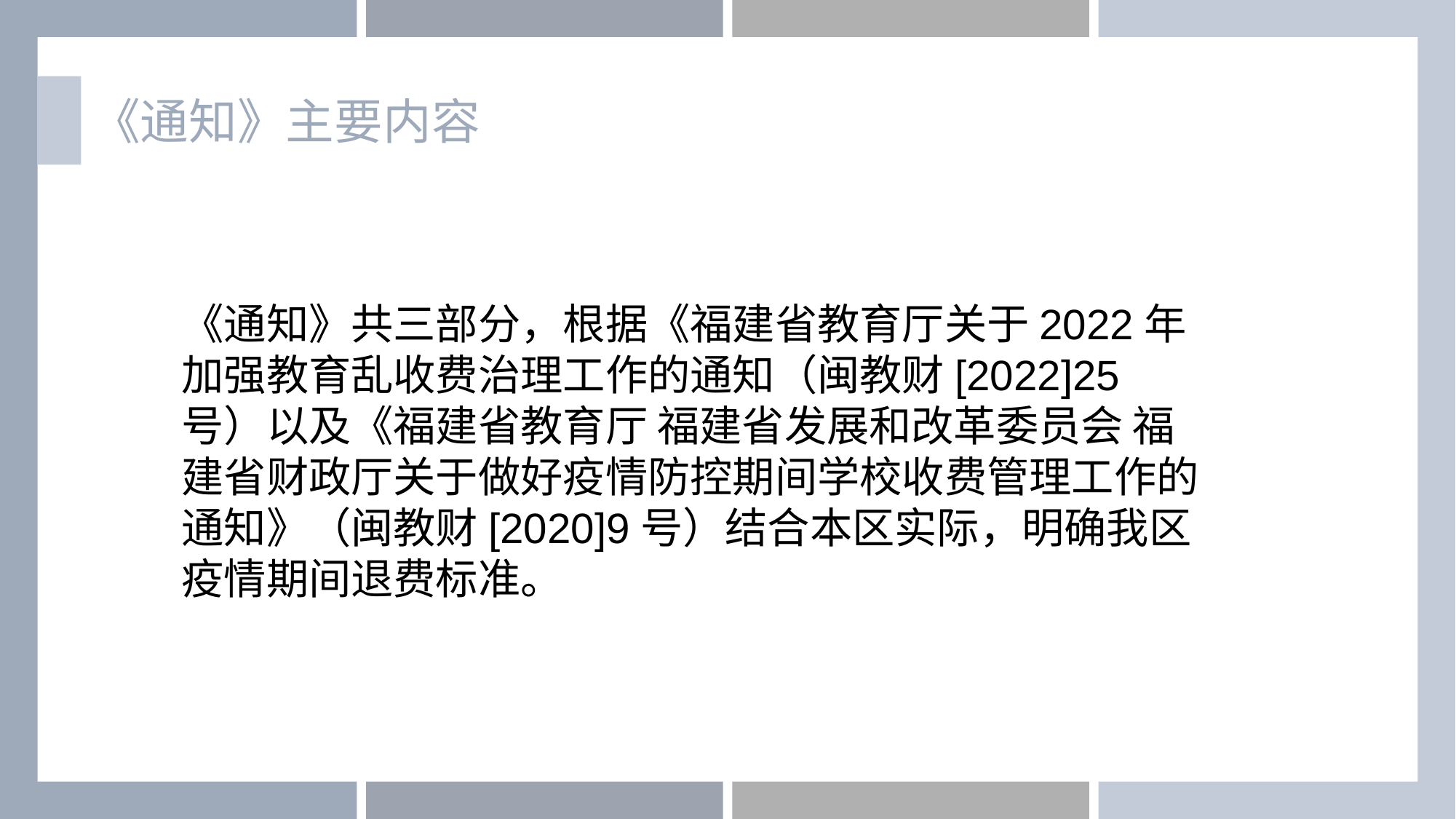

《通知》主要内容
《通知》共三部分，根据《福建省教育厅关于2022年加强教育乱收费治理工作的通知（闽教财[2022]25号）以及《福建省教育厅 福建省发展和改革委员会 福建省财政厅关于做好疫情防控期间学校收费管理工作的通知》（闽教财[2020]9号）结合本区实际，明确我区疫情期间退费标准。